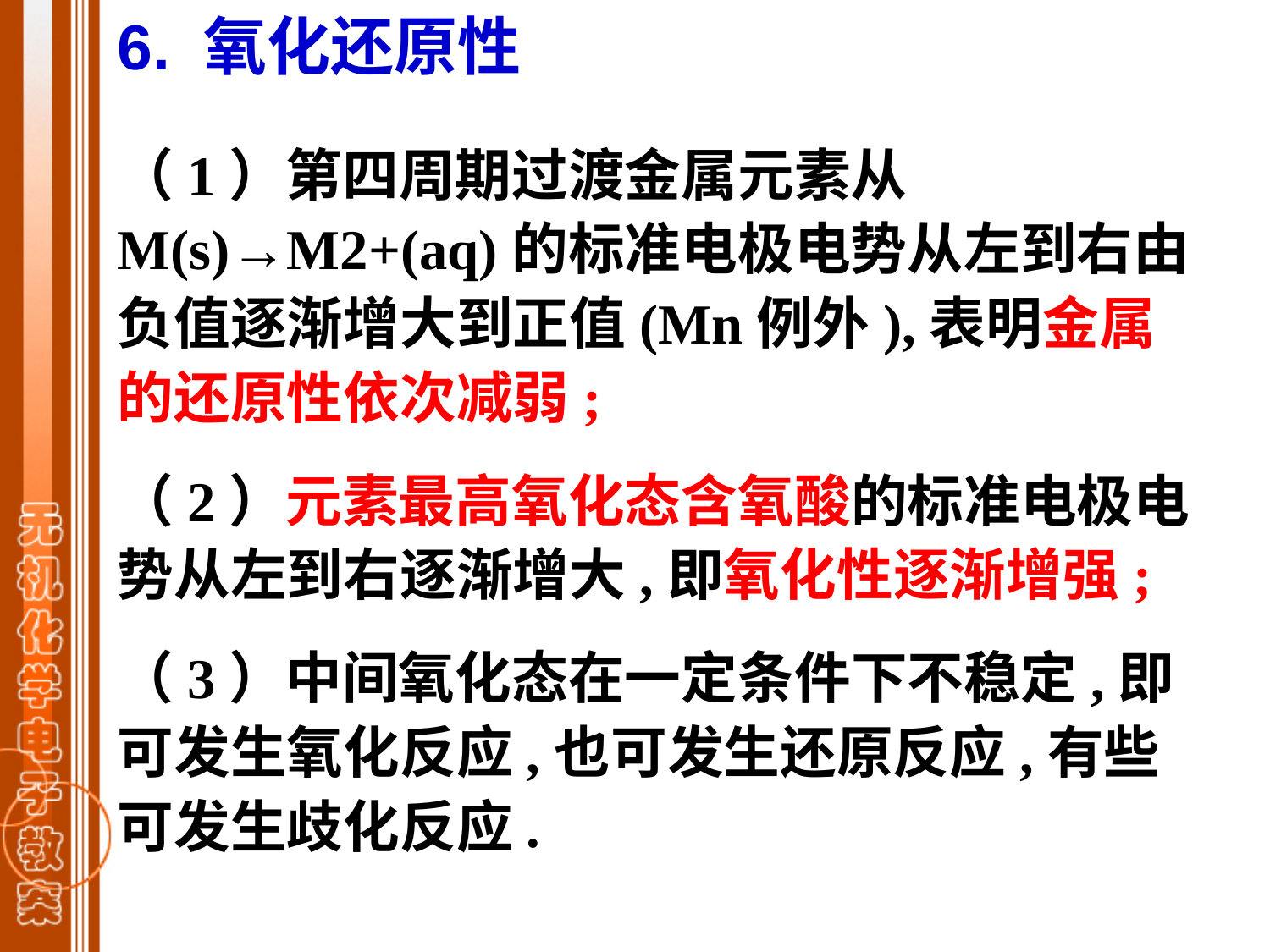

6. 氧化还原性
（1）第四周期过渡金属元素从M(s)→M2+(aq)的标准电极电势从左到右由负值逐渐增大到正值(Mn例外),表明金属的还原性依次减弱;
（2）元素最高氧化态含氧酸的标准电极电势从左到右逐渐增大,即氧化性逐渐增强;
（3）中间氧化态在一定条件下不稳定,即可发生氧化反应,也可发生还原反应,有些可发生歧化反应.
80